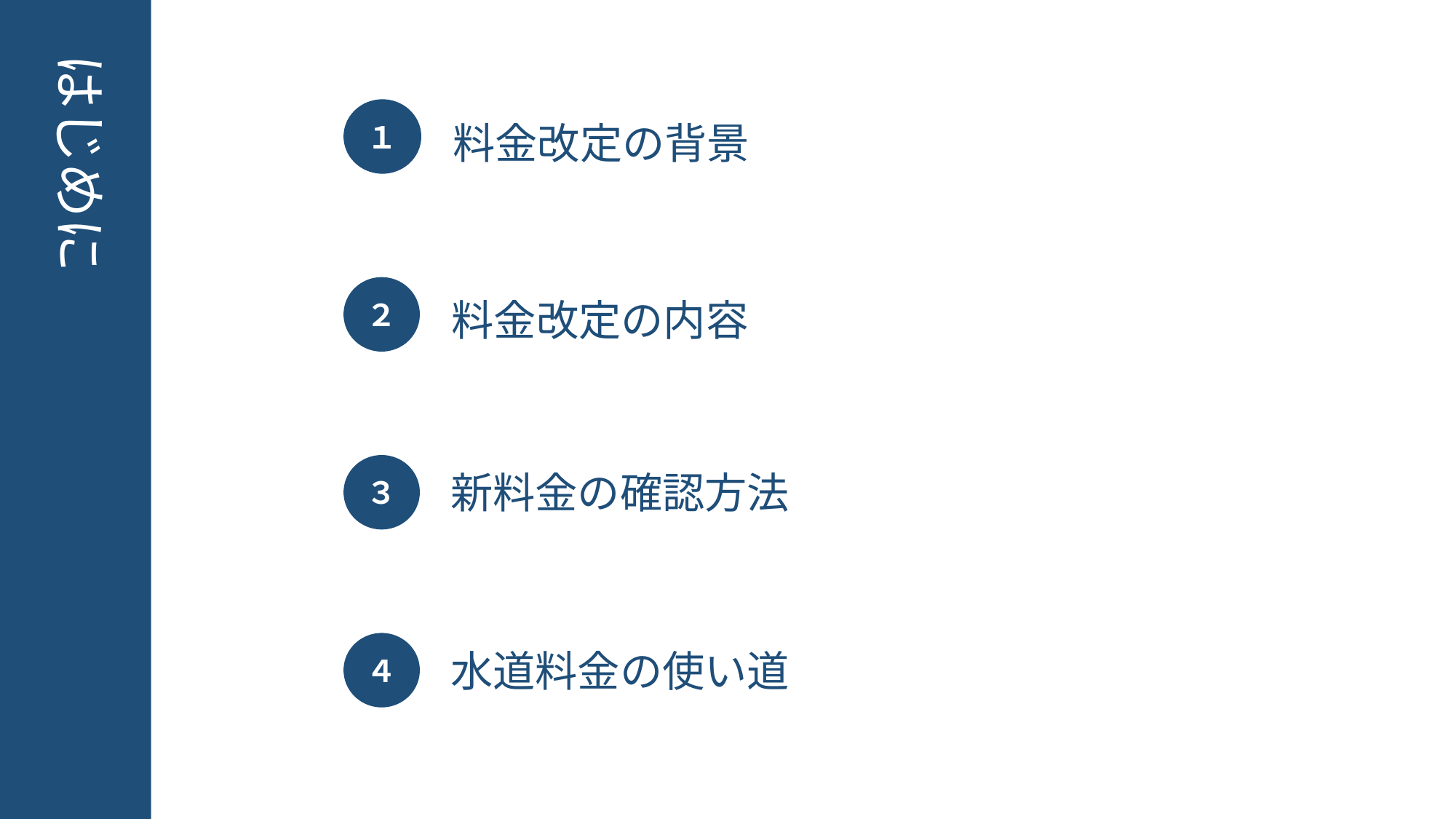

はじめに
１
料金改定の背景
２
料金改定の内容
３
新料金の確認方法
４
水道料金の使い道